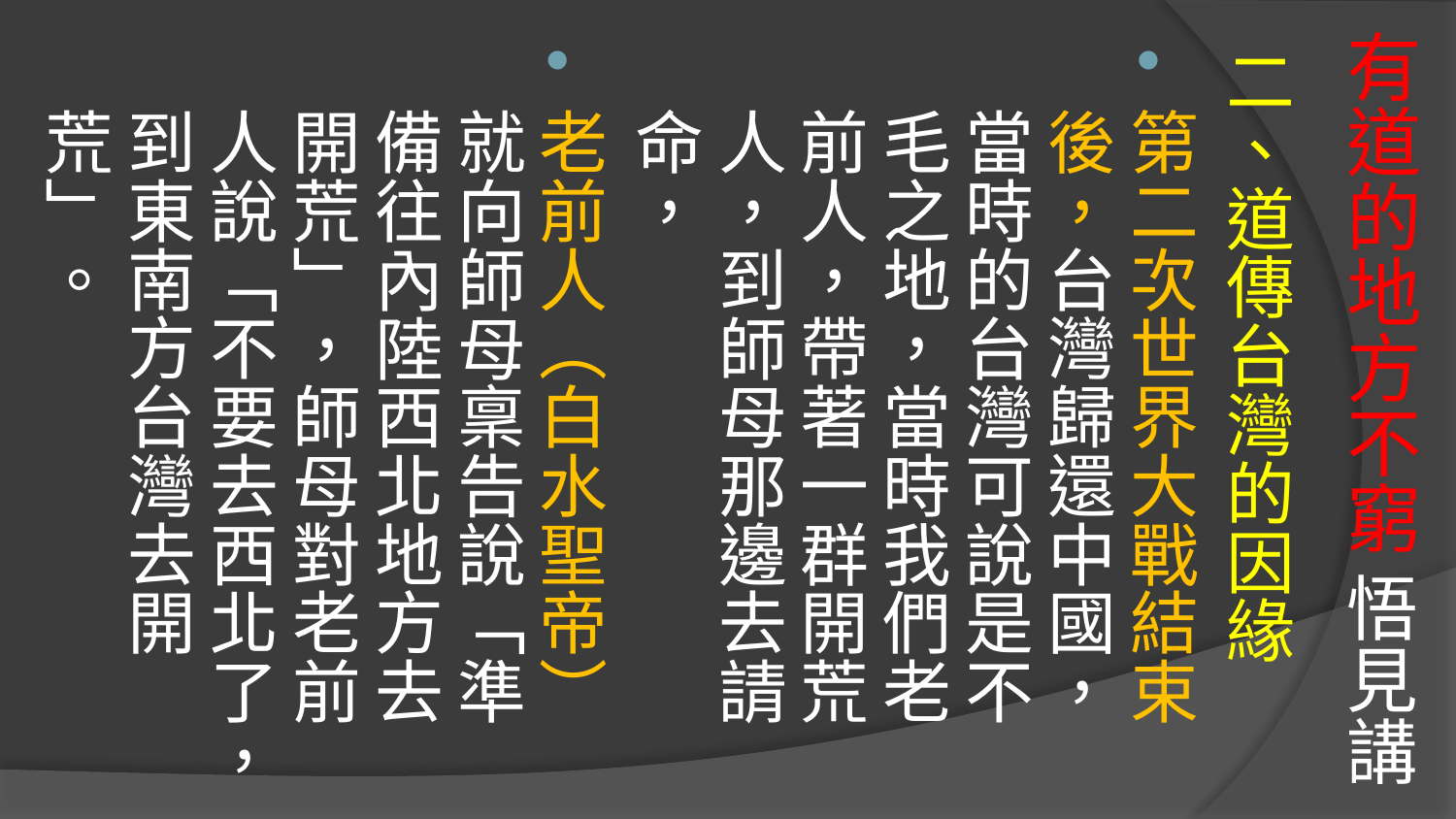

# 有道的地方不窮 悟見講
二、道傳台灣的因緣
第二次世界大戰結束後，台灣歸還中國，當時的台灣可說是不毛之地，當時我們老前人，帶著一群開荒人，到師母那邊去請命，
老前人（白水聖帝）就向師母稟告說「準備往內陸西北地方去開荒」，師母對老前人說「不要去西北了，到東南方台灣去開荒」。